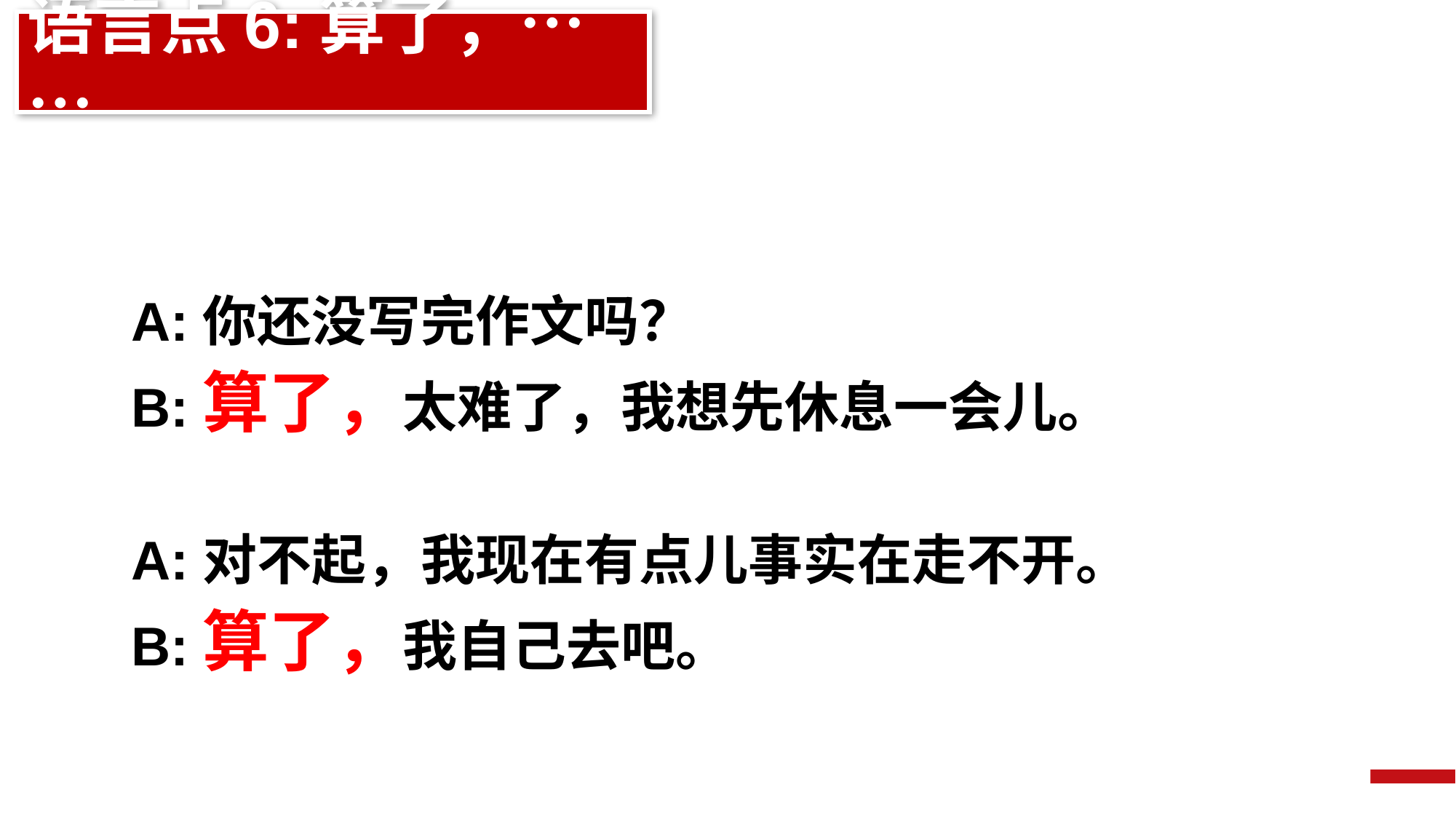

语言点6:算了，……
A:你还没写完作文吗？
B:算了，太难了，我想先休息一会儿。
A:对不起，我现在有点儿事实在走不开。
B:算了，我自己去吧。